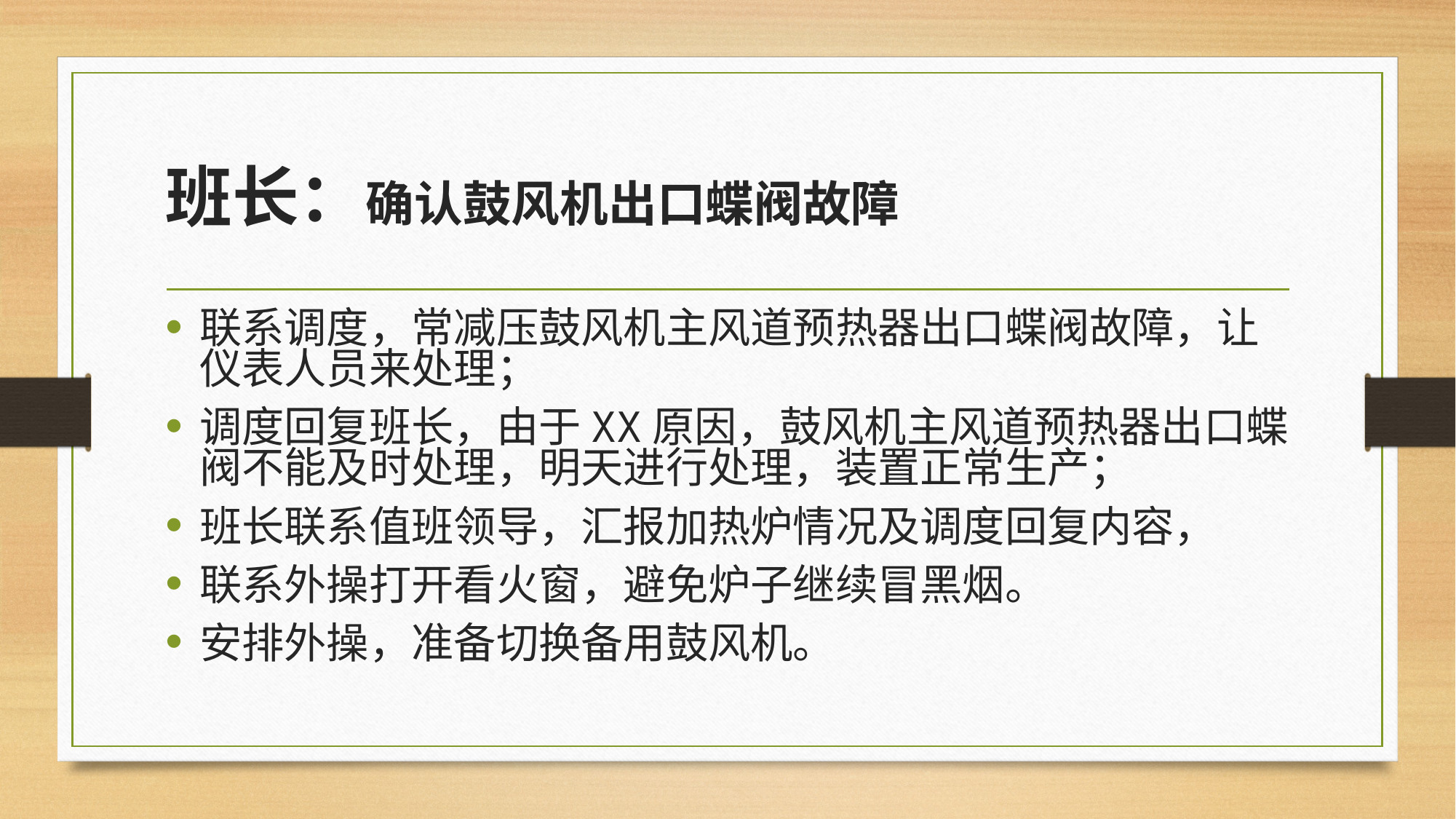

# 班长：确认鼓风机出口蝶阀故障
联系调度，常减压鼓风机主风道预热器出口蝶阀故障，让仪表人员来处理；
调度回复班长，由于XX原因，鼓风机主风道预热器出口蝶阀不能及时处理，明天进行处理，装置正常生产；
班长联系值班领导，汇报加热炉情况及调度回复内容，
联系外操打开看火窗，避免炉子继续冒黑烟。
安排外操，准备切换备用鼓风机。